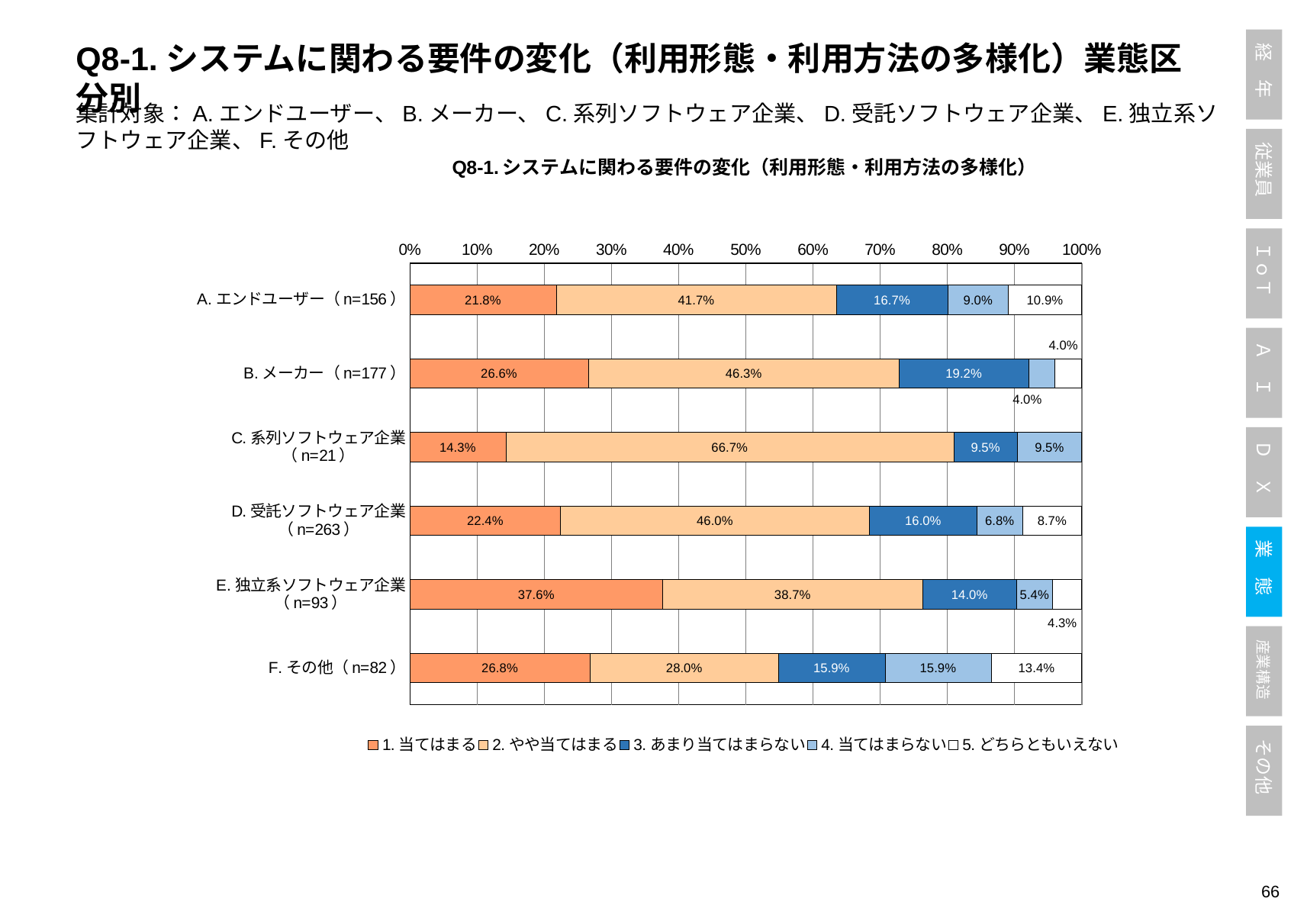

Q8-1.システムに関わる要件の変化（利用形態・利用方法の多様化）業態区分別
集計対象：A.エンドユーザー、B.メーカー、C.系列ソフトウェア企業、D.受託ソフトウェア企業、E.独立系ソフトウェア企業、F.その他

### Chart: Q8-1.システムに関わる要件の変化（利用形態・利用方法の多様化）

| Category | 1.当てはまる | 2.やや当てはまる | 3.あまり当てはまらない | 4.当てはまらない | 5.どちらともいえない |
|---|---|---|---|---|---|
| A.エンドユーザー（n=156） | 0.21794871794871795 | 0.4166666666666667 | 0.16666666666666666 | 0.08974358974358974 | 0.10897435897435898 |
| B.メーカー（n=177） | 0.2655367231638418 | 0.4632768361581921 | 0.192090395480226 | 0.03954802259887006 | 0.03954802259887006 |
| C.系列ソフトウェア企業（n=21） | 0.14285714285714285 | 0.6666666666666666 | 0.09523809523809523 | 0.09523809523809523 | 0.0 |
| D.受託ソフトウェア企業（n=263） | 0.22433460076045628 | 0.4600760456273764 | 0.1596958174904943 | 0.06844106463878327 | 0.08745247148288973 |
| E.独立系ソフトウェア企業（n=93） | 0.3763440860215054 | 0.3870967741935484 | 0.13978494623655913 | 0.053763440860215055 | 0.043010752688172046 |
| F.その他（n=82） | 0.2682926829268293 | 0.2804878048780488 | 0.15853658536585366 | 0.15853658536585366 | 0.13414634146341464 |
66